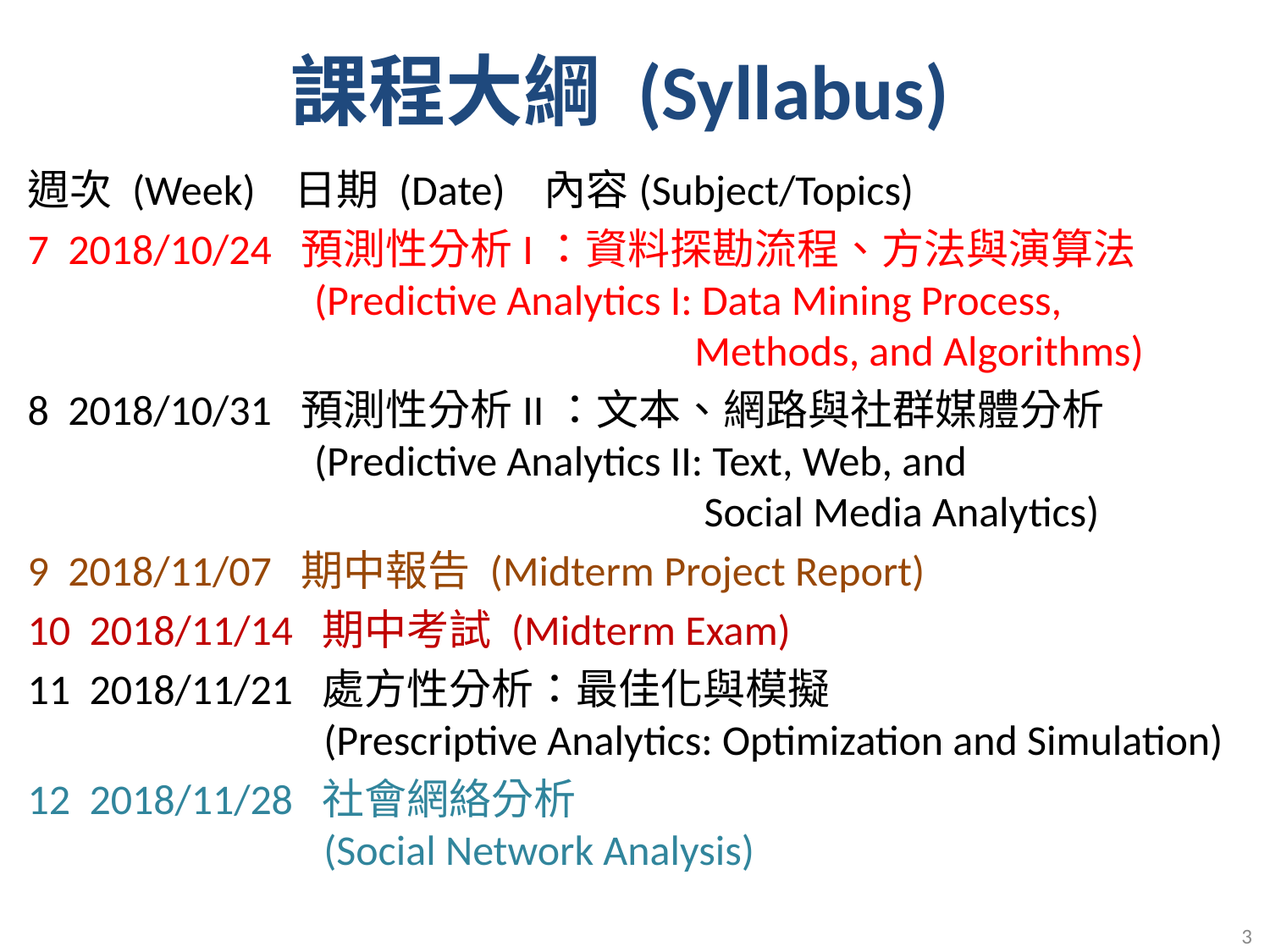

課程大綱 (Syllabus)
週次 (Week)   日期 (Date)   內容(Subject/Topics)
7  2018/10/24  預測性分析I：資料探勘流程、方法與演算法
                        (Predictive Analytics I: Data Mining Process,
                                                                 Methods, and Algorithms)
8  2018/10/31  預測性分析II：文本、網路與社群媒體分析
                        (Predictive Analytics II: Text, Web, and
                                                                  Social Media Analytics)
9  2018/11/07  期中報告 (Midterm Project Report)
10  2018/11/14  期中考試 (Midterm Exam)
11  2018/11/21  處方性分析：最佳化與模擬
                         (Prescriptive Analytics: Optimization and Simulation)
12  2018/11/28  社會網絡分析
                         (Social Network Analysis)
3